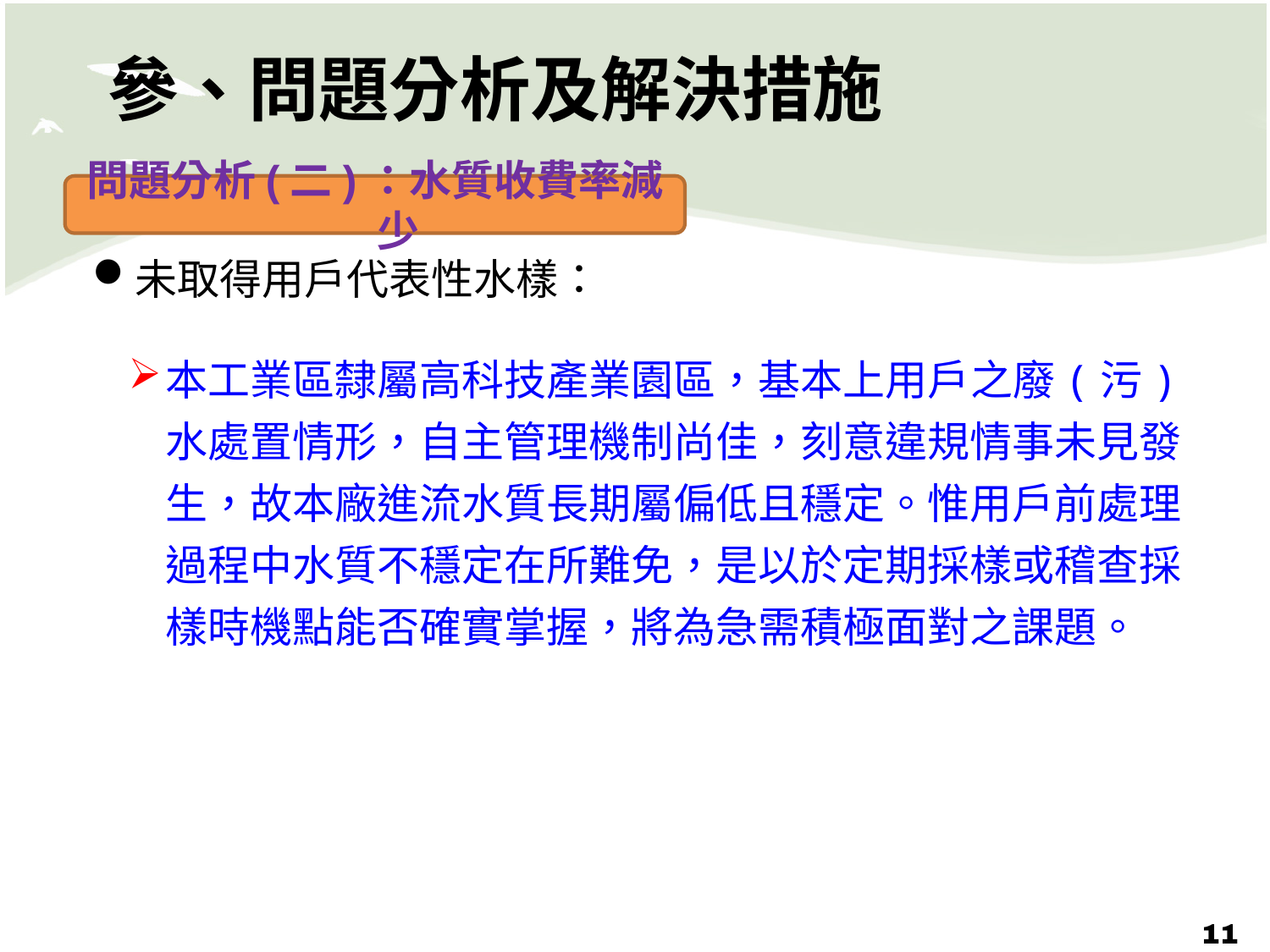

# 參、問題分析及解決措施
問題分析(二)：水質收費率減少
未取得用戶代表性水樣：
本工業區隸屬高科技產業園區，基本上用戶之廢(污)水處置情形，自主管理機制尚佳，刻意違規情事未見發生，故本廠進流水質長期屬偏低且穩定。惟用戶前處理過程中水質不穩定在所難免，是以於定期採樣或稽查採樣時機點能否確實掌握，將為急需積極面對之課題。
11